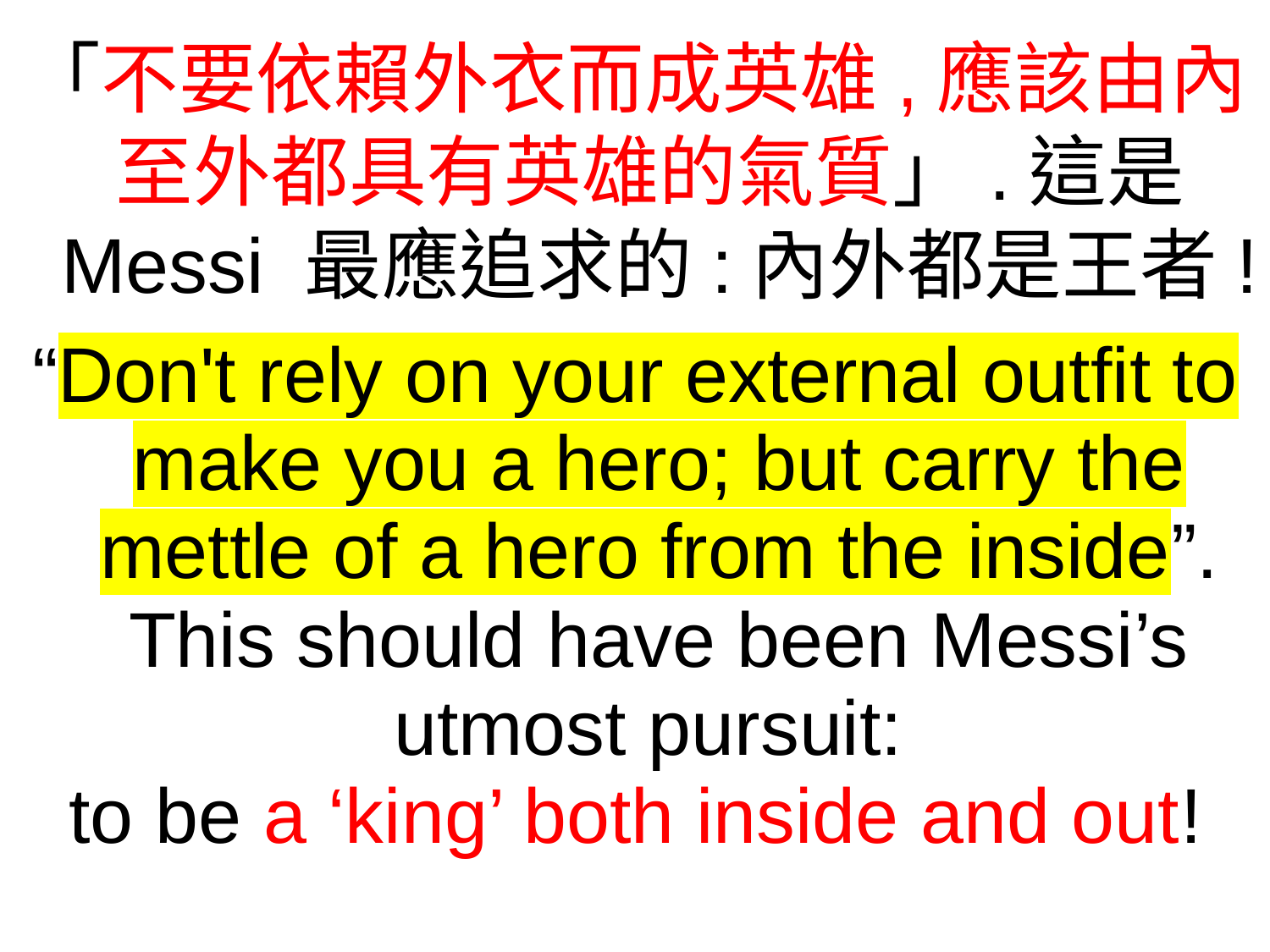

「不要依賴外衣而成英雄,應該由內至外都具有英雄的氣質」.這是Messi 最應追求的:內外都是王者!
“Don't rely on your external outfit to make you a hero; but carry the mettle of a hero from the inside”. This should have been Messi’s utmost pursuit:
to be a ‘king’ both inside and out!